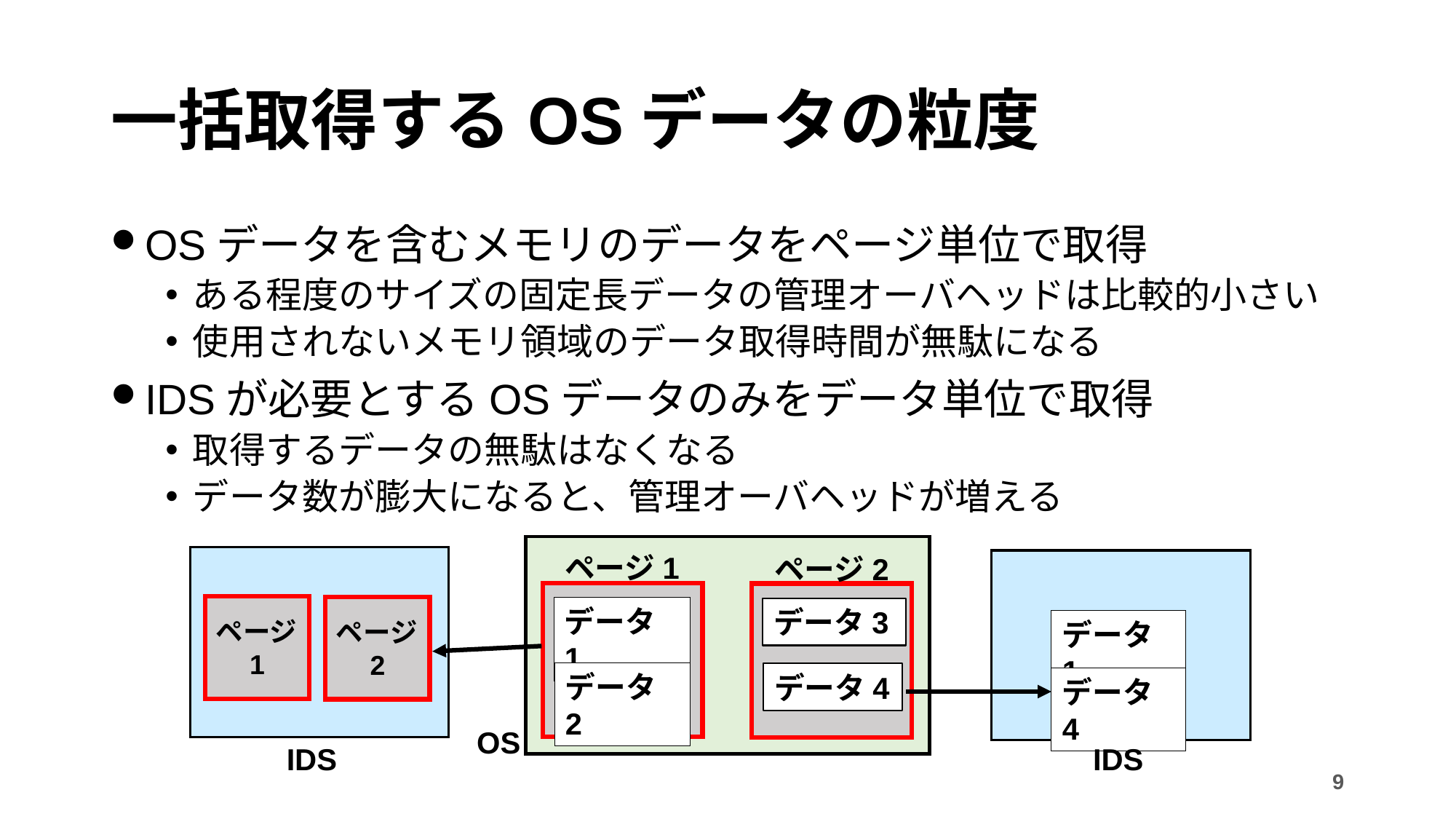

# 一括取得するOSデータの粒度
OSデータを含むメモリのデータをページ単位で取得
ある程度のサイズの固定長データの管理オーバヘッドは比較的小さい
使用されないメモリ領域のデータ取得時間が無駄になる
IDSが必要とするOSデータのみをデータ単位で取得
取得するデータの無駄はなくなる
データ数が膨大になると、管理オーバヘッドが増える

ページ1
ページ2

ページ1
ページ2
データ1
データ3
データ1
データ2
データ4
データ4
OS
IDS
IDS
9